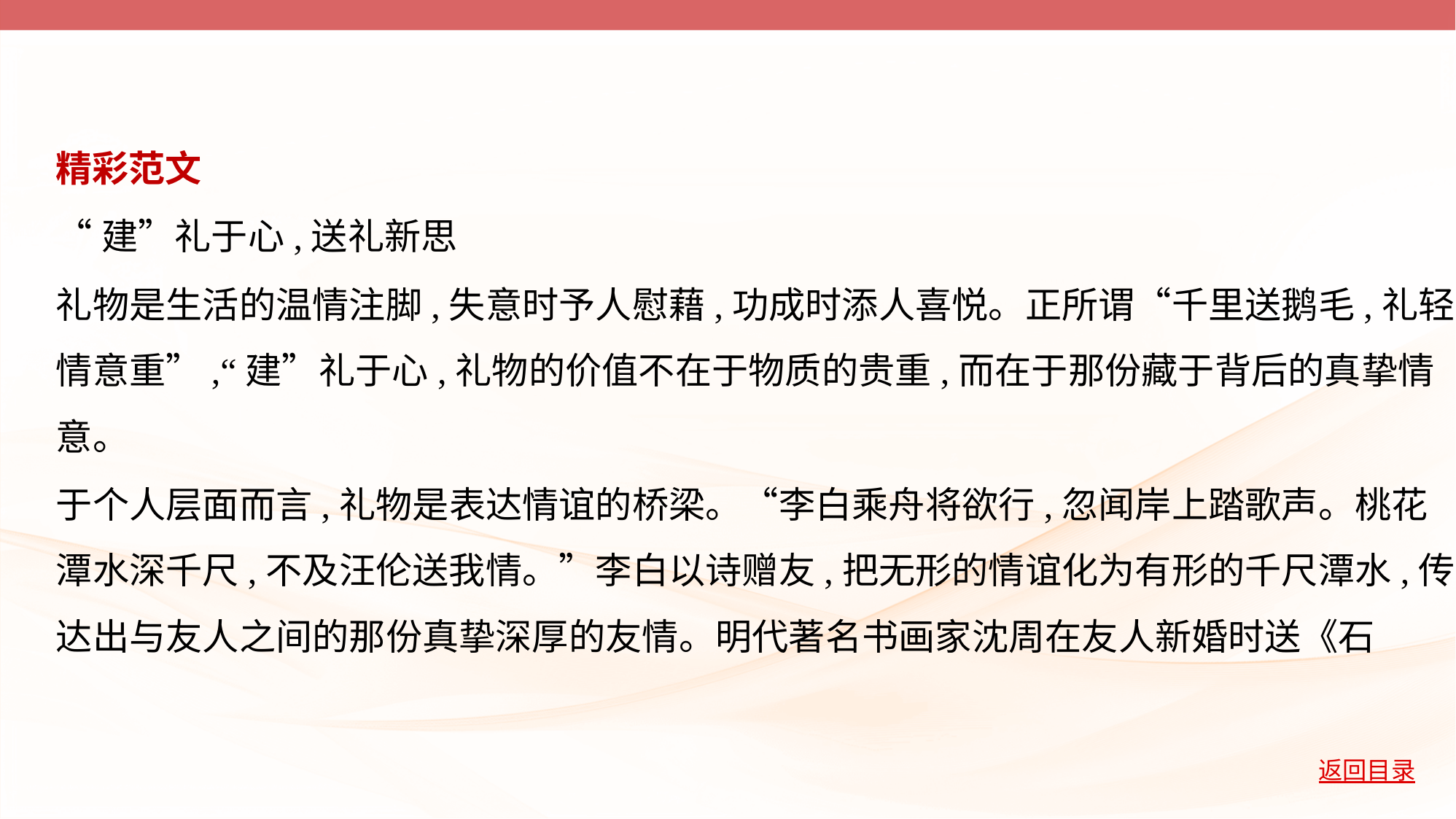

精彩范文
“建”礼于心,送礼新思
礼物是生活的温情注脚,失意时予人慰藉,功成时添人喜悦。正所谓“千里送鹅毛,礼轻
情意重”,“建”礼于心,礼物的价值不在于物质的贵重,而在于那份藏于背后的真挚情
意。
于个人层面而言,礼物是表达情谊的桥梁。“李白乘舟将欲行,忽闻岸上踏歌声。桃花
潭水深千尺,不及汪伦送我情。”李白以诗赠友,把无形的情谊化为有形的千尺潭水,传
达出与友人之间的那份真挚深厚的友情。明代著名书画家沈周在友人新婚时送《石